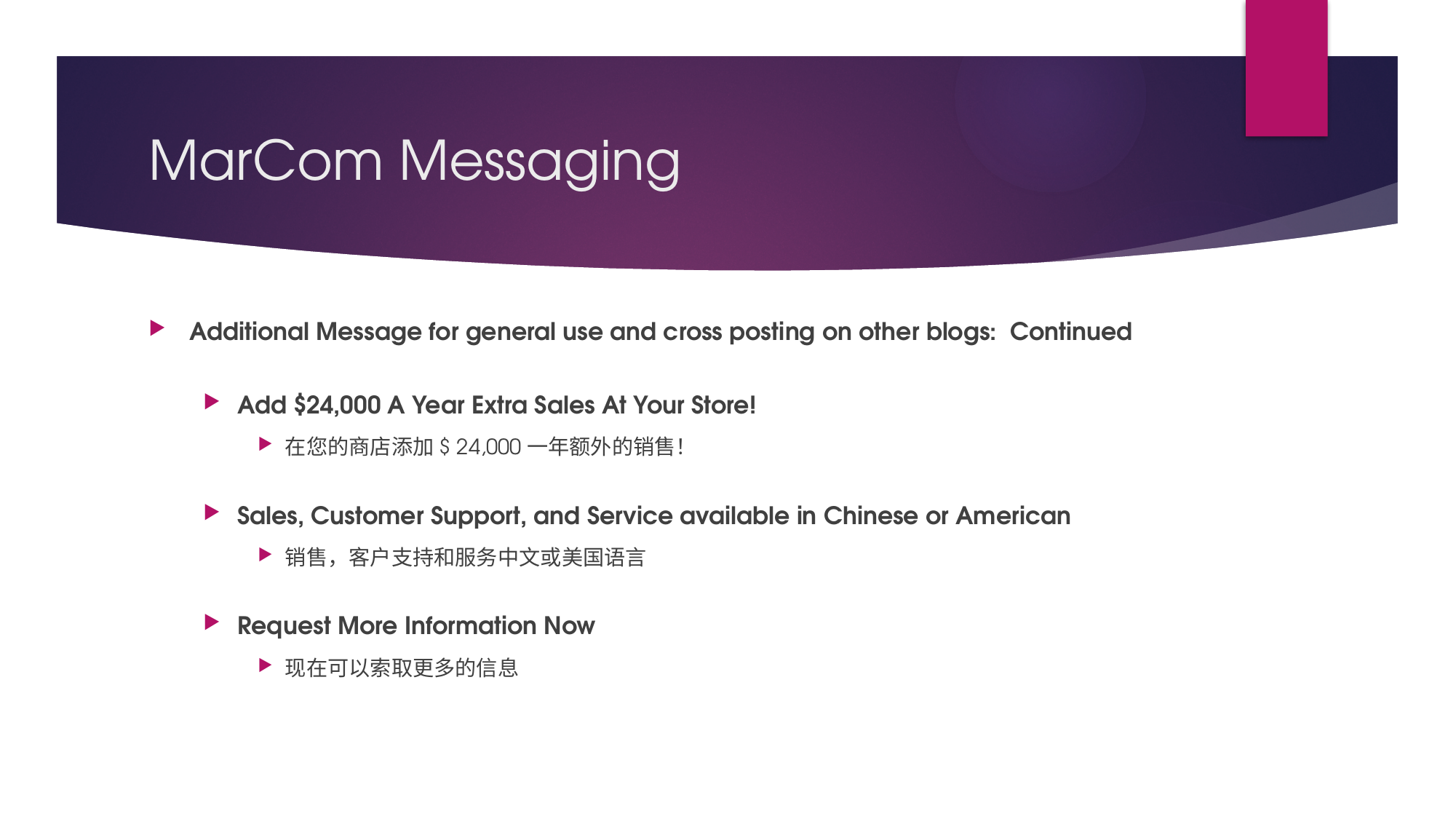

# MarCom Messaging
Additional Message for general use and cross posting on other blogs:  Continued
Add $24,000 A Year Extra Sales At Your Store!
在您的商店添加$ 24,000一年额外的销售！
Sales, Customer Support, and Service available in Chinese or American
销售，客户支持和服务中文或美国语言
Request More Information Now
现在可以索取更多的信息